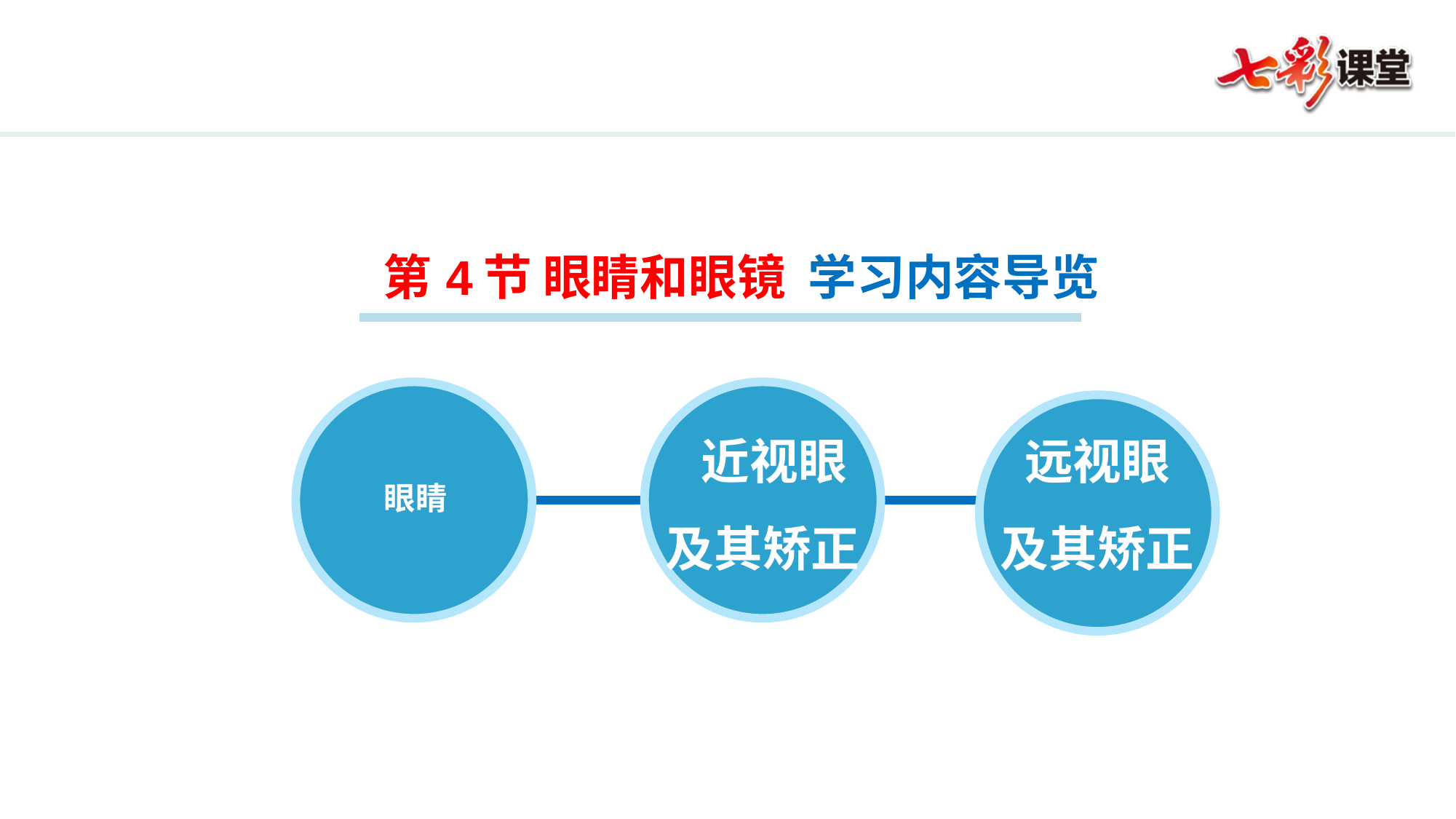

第4节 眼睛和眼镜  学习内容导览

远视眼
及其矫正
眼睛
 近视眼
及其矫正